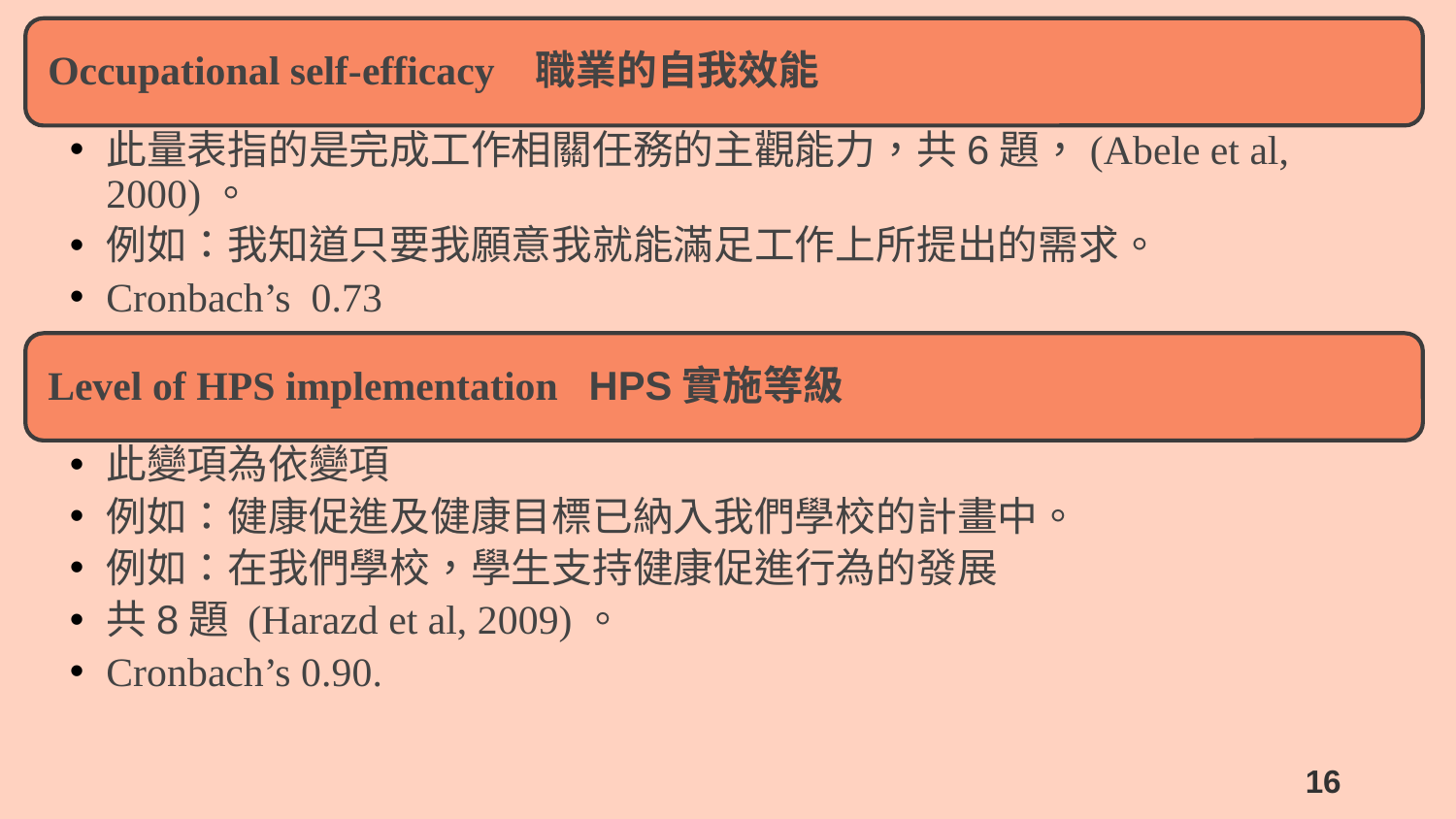

Occupational self-efficacy   職業的自我效能
此量表指的是完成工作相關任務的主觀能力，共6題，(Abele et al, 2000)。
例如：我知道只要我願意我就能滿足工作上所提出的需求。
Cronbach’s  0.73
Level of HPS implementation   HPS實施等級
此變項為依變項
例如：健康促進及健康目標已納入我們學校的計畫中。
例如：在我們學校，學生支持健康促進行為的發展
共8題 (Harazd et al, 2009)。
Cronbach’s 0.90.
16